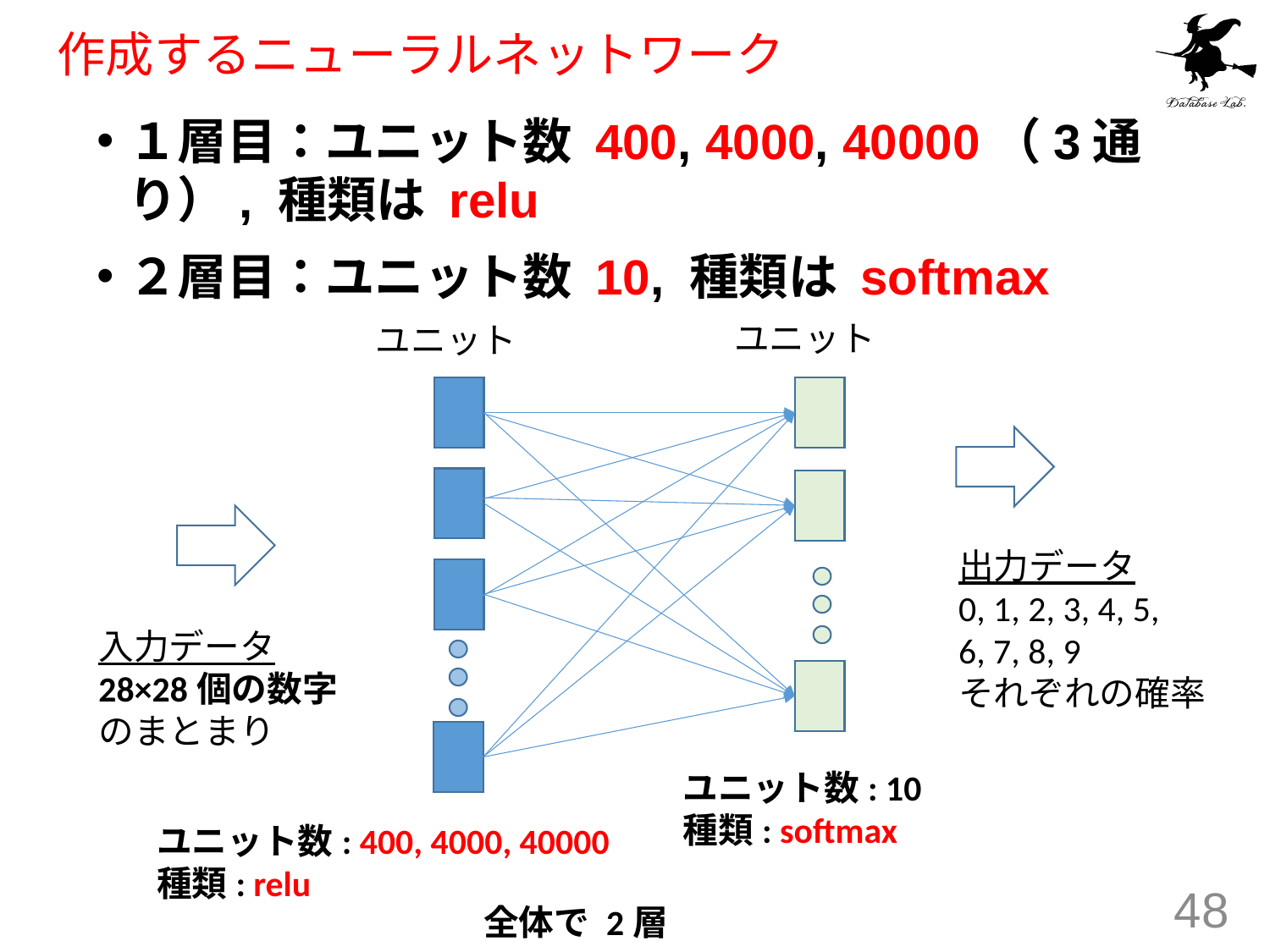

# 作成するニューラルネットワーク
１層目：ユニット数 400, 4000, 40000（3通り）, 種類は relu
２層目：ユニット数 10, 種類は softmax
ユニット
ユニット

出力データ
0, 1, 2, 3, 4, 5,
6, 7, 8, 9
それぞれの確率

入力データ
28×28個の数字
のまとまり
ユニット数: 10
種類: softmax
ユニット数: 400, 4000, 40000
種類: relu
48
全体で 2層